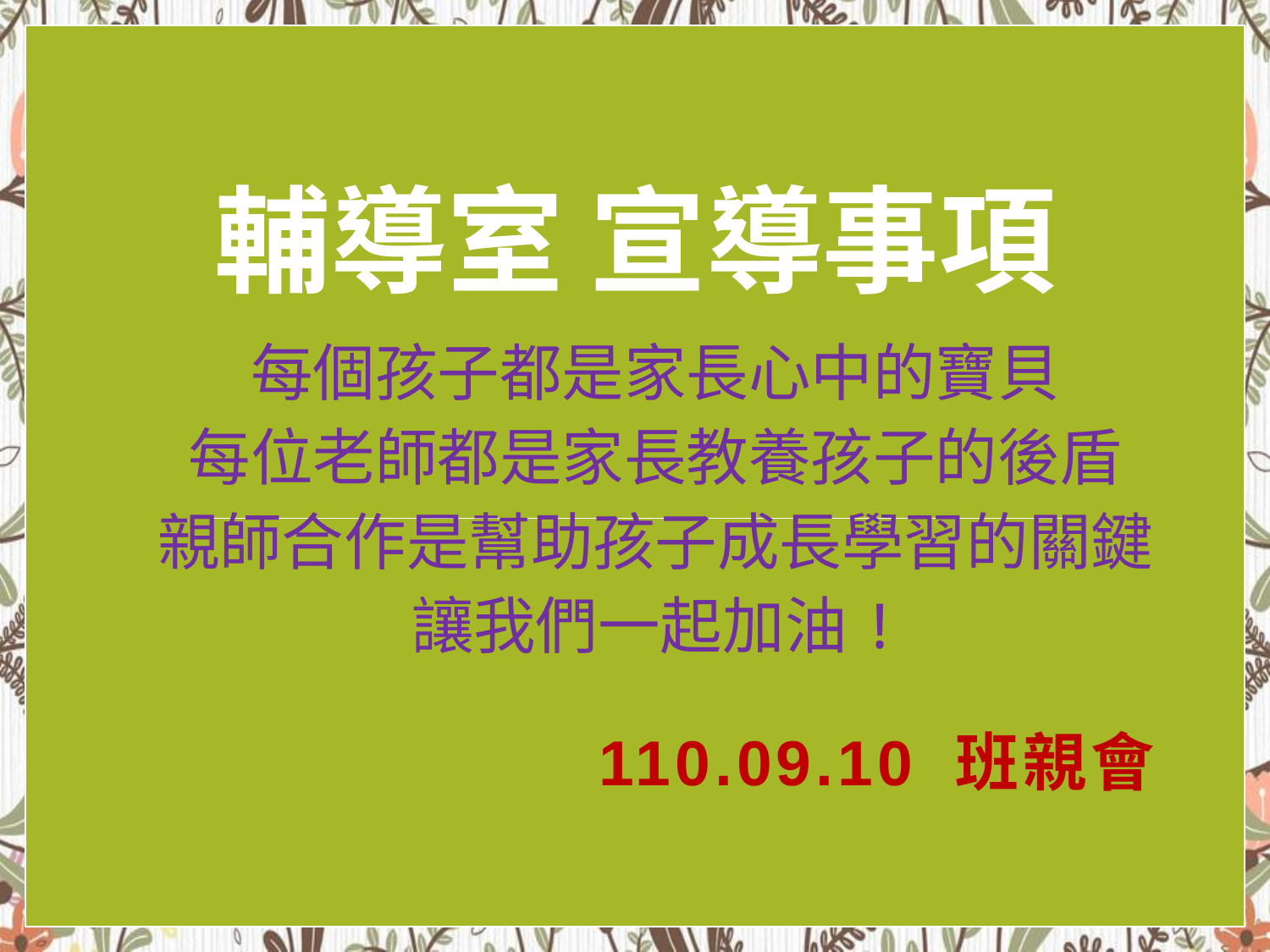

# 輔導室 宣導事項
每個孩子都是家長心中的寶貝
每位老師都是家長教養孩子的後盾
親師合作是幫助孩子成長學習的關鍵
讓我們一起加油!

110.09.10 班親會